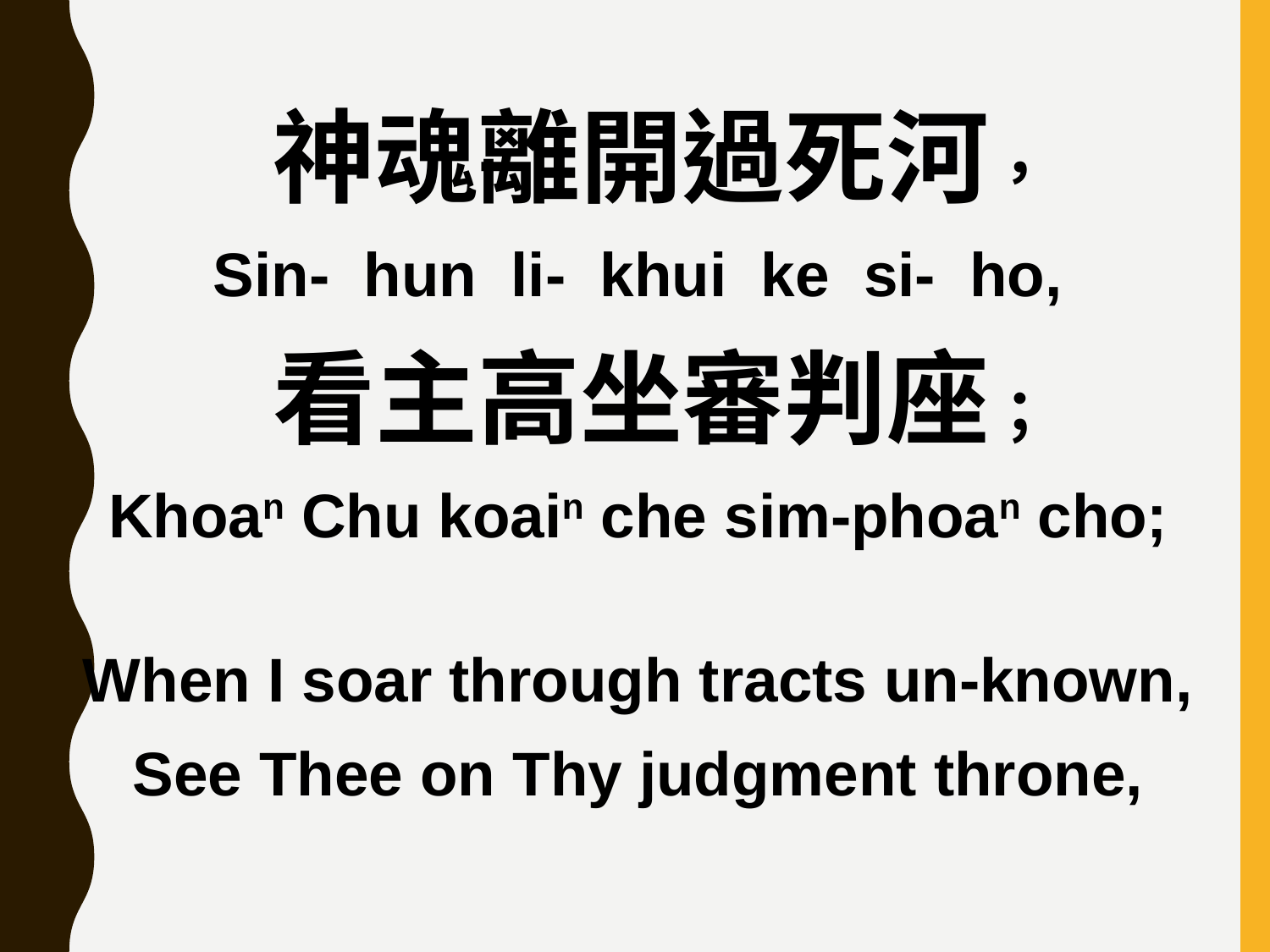

神魂離開過死河，
Sin-  hun  li-  khui  ke  si-  ho,
 看主高坐審判座；
Khoan Chu koain che sim-phoan cho;

When I soar through tracts un-known,
See Thee on Thy judgment throne,